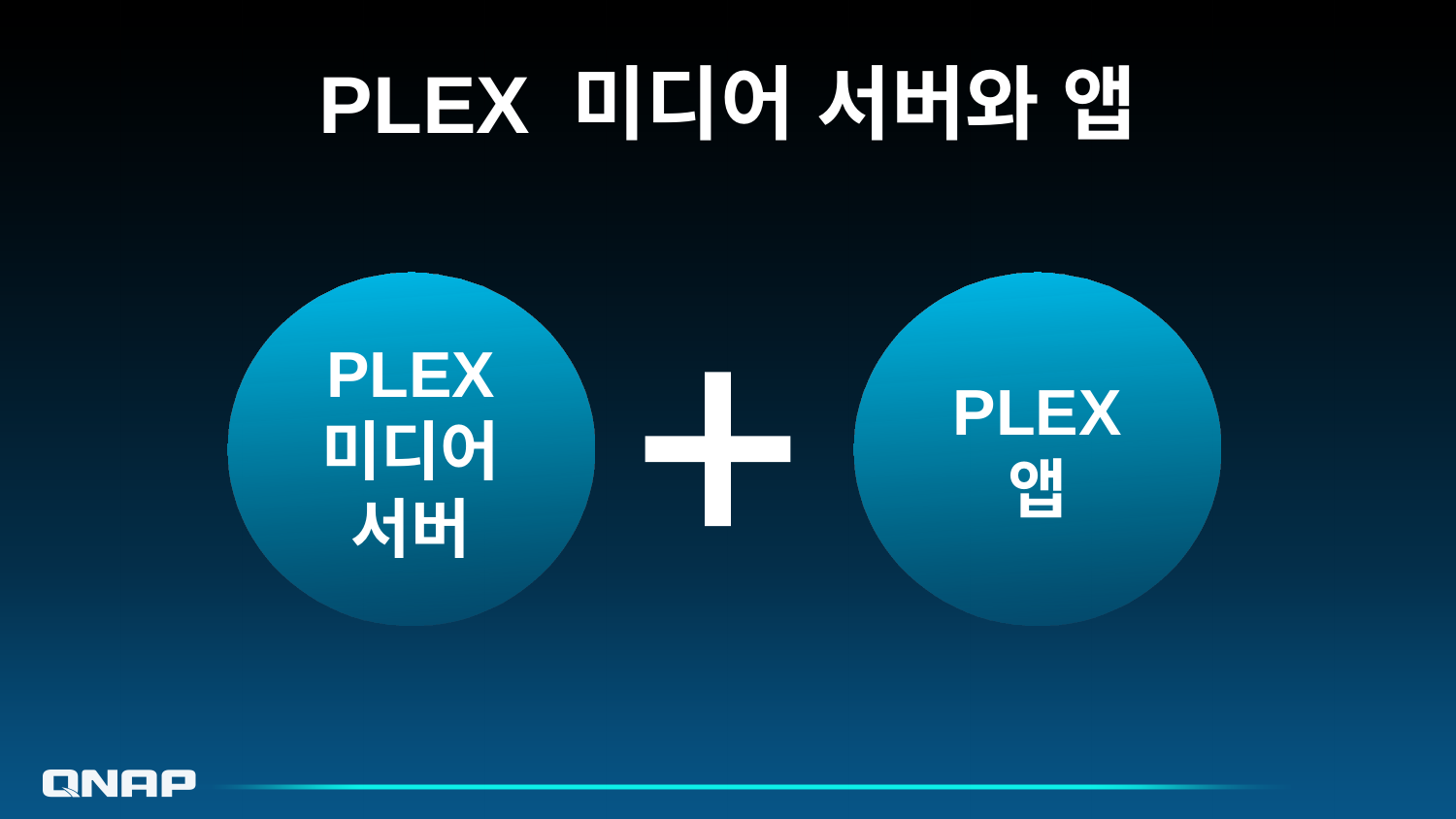

# PLEX 미디어 서버와 앱
PLEX 앱
PLEX 미디어 서버